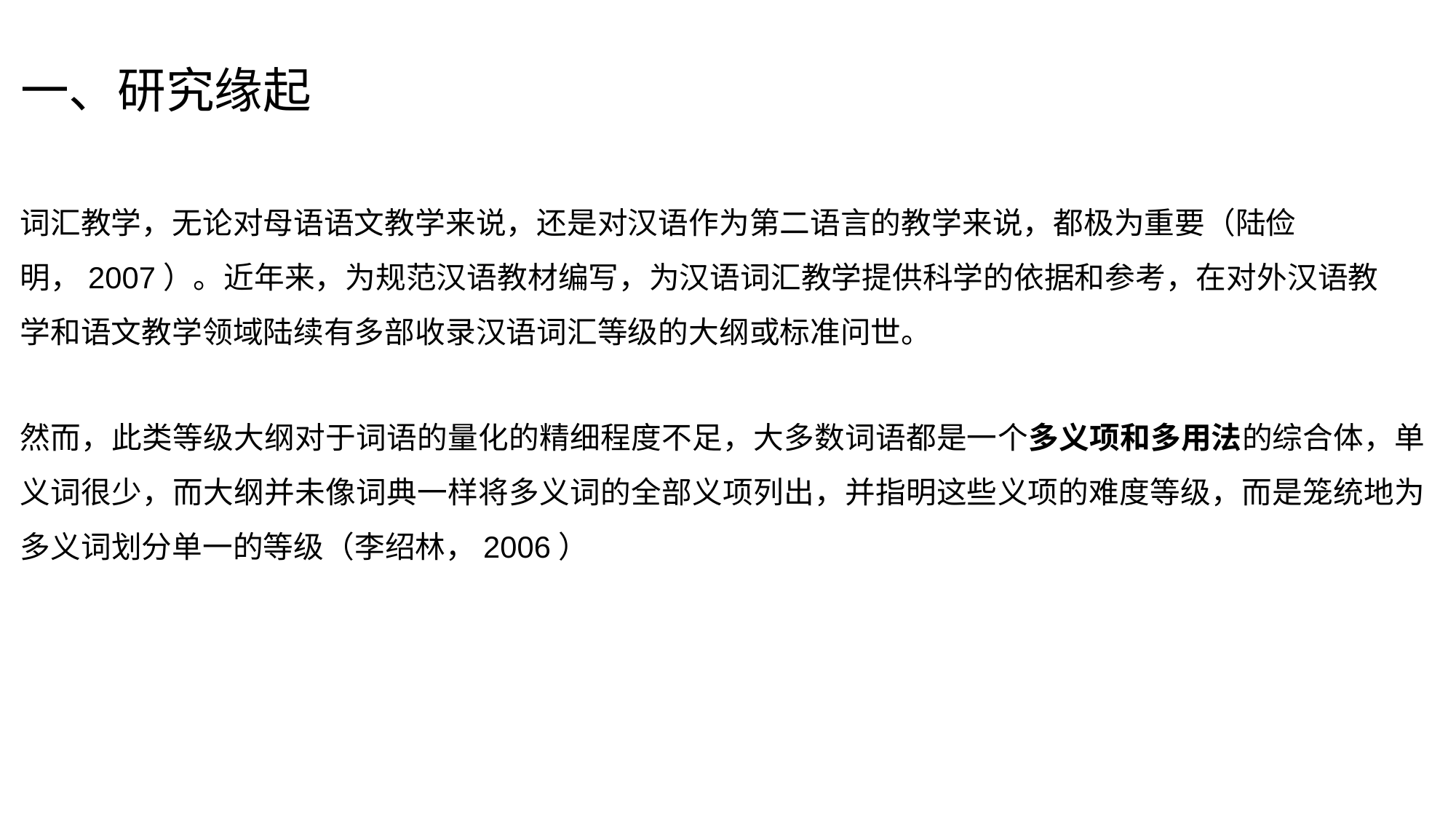

一、研究缘起
词汇教学，无论对母语语文教学来说，还是对汉语作为第二语言的教学来说，都极为重要（陆俭明，2007）。近年来，为规范汉语教材编写，为汉语词汇教学提供科学的依据和参考，在对外汉语教学和语文教学领域陆续有多部收录汉语词汇等级的大纲或标准问世。
然而，此类等级大纲对于词语的量化的精细程度不足，大多数词语都是一个多义项和多用法的综合体，单义词很少，而大纲并未像词典一样将多义词的全部义项列出，并指明这些义项的难度等级，而是笼统地为多义词划分单一的等级（李绍林，2006）